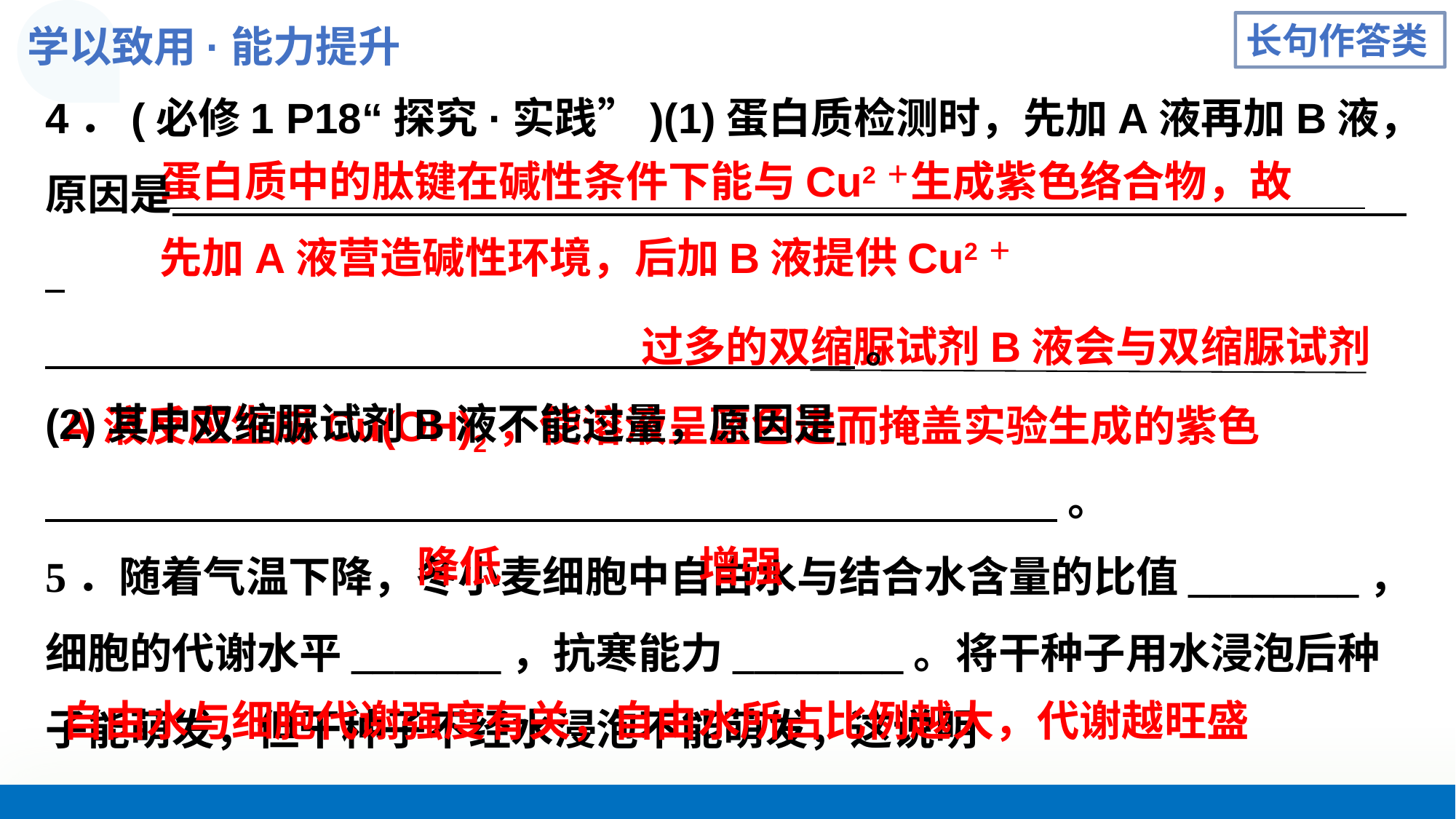

学以致用·能力提升
长句作答类
4．(必修1 P18“探究·实践”)(1)蛋白质检测时，先加A液再加B液，原因是
                                                                                    。
(2)其中双缩脲试剂B液不能过量，原因是
                                                                                                         。
5．随着气温下降，冬小麦细胞中自由水与结合水含量的比值________，细胞的代谢水平_______，抗寒能力________。将干种子用水浸泡后种子能萌发，但干种子不经水浸泡不能萌发，这说明______________________
_______________________________________________________________。
蛋白质中的肽键在碱性条件下能与Cu2＋生成紫色络合物，故
先加A液营造碱性环境，后加B液提供Cu2＋
                                                           过多的双缩脲试剂B液会与双缩脲试剂A液反应生成Cu(OH)2，使溶液呈蓝色进而掩盖实验生成的紫色
 　降低　                增强
自由水与细胞代谢强度有关，自由水所占比例越大，代谢越旺盛